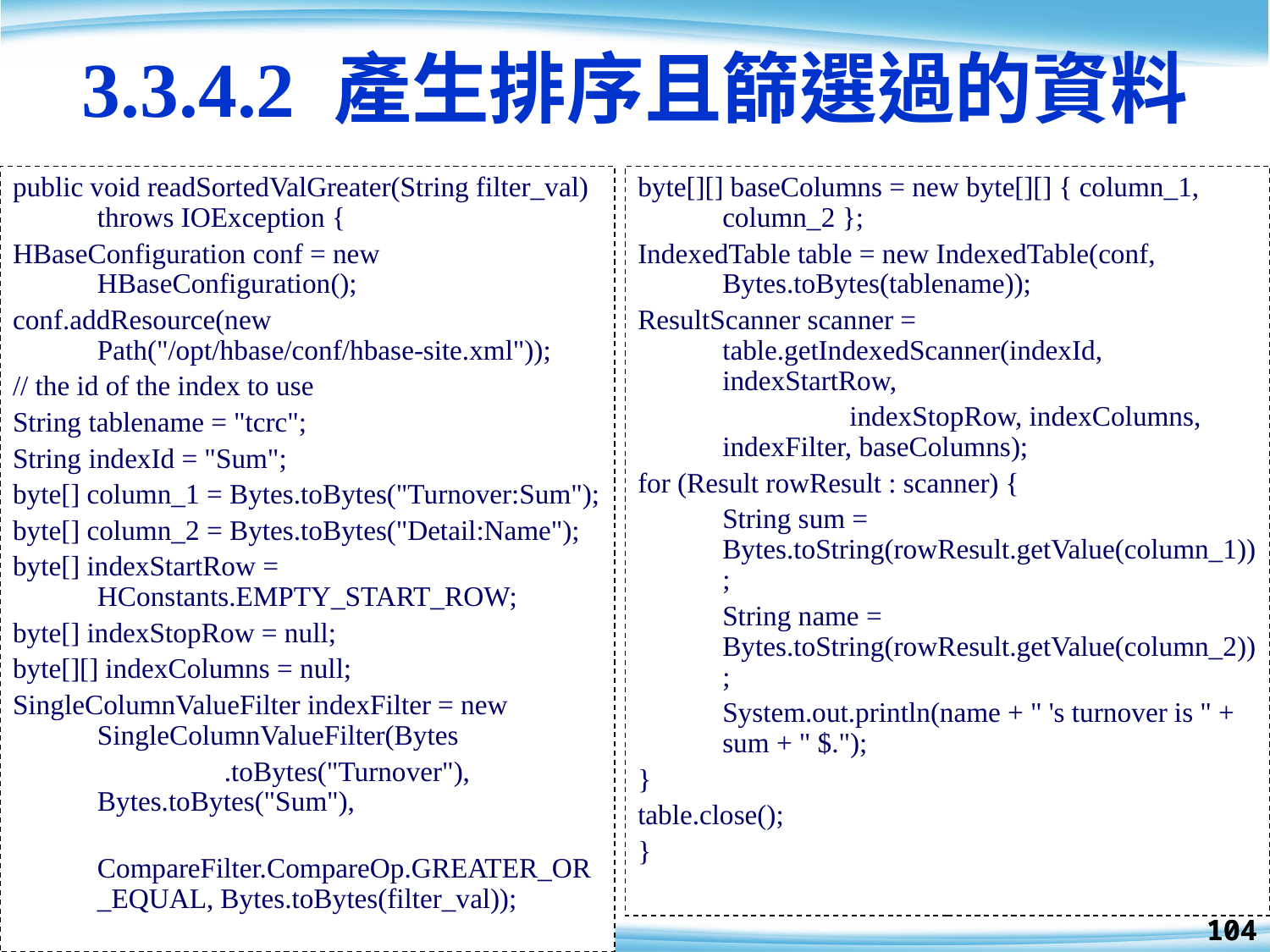

3.3.4.2 產生排序且篩選過的資料
public void readSortedValGreater(String filter_val) throws IOException {
HBaseConfiguration conf = new HBaseConfiguration();
conf.addResource(new Path("/opt/hbase/conf/hbase-site.xml"));
// the id of the index to use
String tablename = "tcrc";
String indexId = "Sum";
byte[] column_1 = Bytes.toBytes("Turnover:Sum");
byte[] column_2 = Bytes.toBytes("Detail:Name");
byte[] indexStartRow = HConstants.EMPTY_START_ROW;
byte[] indexStopRow = null;
byte[][] indexColumns = null;
SingleColumnValueFilter indexFilter = new SingleColumnValueFilter(Bytes
		.toBytes("Turnover"), Bytes.toBytes("Sum"),
	CompareFilter.CompareOp.GREATER_OR_EQUAL, Bytes.toBytes(filter_val));
byte[][] baseColumns = new byte[][] { column_1, column_2 };
IndexedTable table = new IndexedTable(conf, Bytes.toBytes(tablename));
ResultScanner scanner = table.getIndexedScanner(indexId, indexStartRow,
		indexStopRow, indexColumns, indexFilter, baseColumns);
for (Result rowResult : scanner) {
	String sum = Bytes.toString(rowResult.getValue(column_1));
	String name = Bytes.toString(rowResult.getValue(column_2));
	System.out.println(name + " 's turnover is " + sum + " $.");
}
table.close();
}
104
104